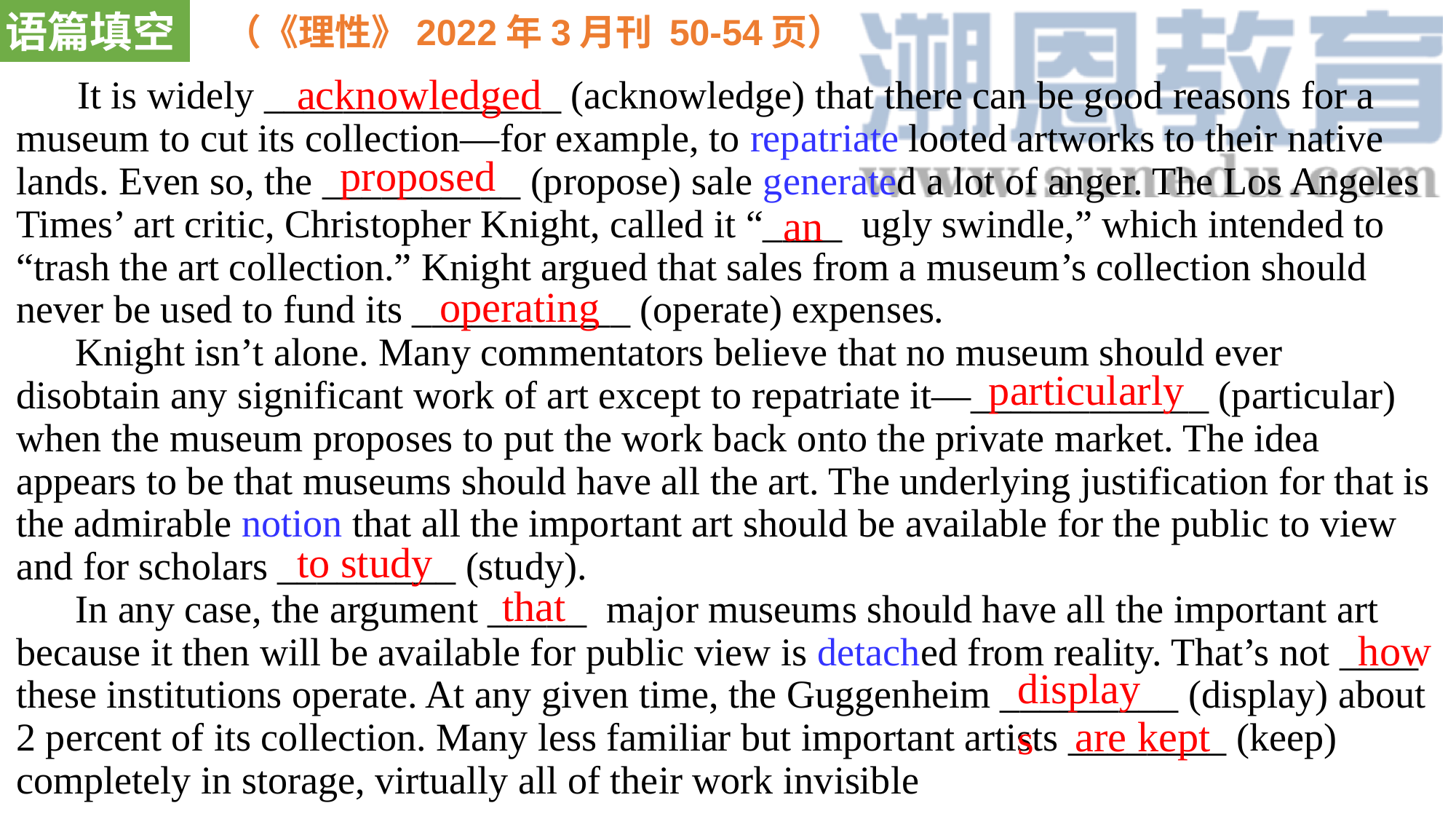

语篇填空
（《理性》2022年3月刊 50-54页）
acknowledged
      It is widely _______________ (acknowledge) that there can be good reasons for a museum to cut its collection—for example, to repatriate looted artworks to their native lands. Even so, the __________ (propose) sale generated a lot of anger. The Los Angeles Times’ art critic, Christopher Knight, called it “____  ugly swindle,” which intended to “trash the art collection.” Knight argued that sales from a museum’s collection should never be used to fund its ___________ (operate) expenses.
      Knight isn’t alone. Many commentators believe that no museum should ever disobtain any significant work of art except to repatriate it—____________ (particular) when the museum proposes to put the work back onto the private market. The idea appears to be that museums should have all the art. The underlying justification for that is the admirable notion that all the important art should be available for the public to view and for scholars _________ (study).
      In any case, the argument _____  major museums should have all the important art because it then will be available for public view is detached from reality. That’s not ____ these institutions operate. At any given time, the Guggenheim _________ (display) about 2 percent of its collection. Many less familiar but important artists ________ (keep) completely in storage, virtually all of their work invisible
proposed
an
operating
particularly
to study
that
how
displays
are kept